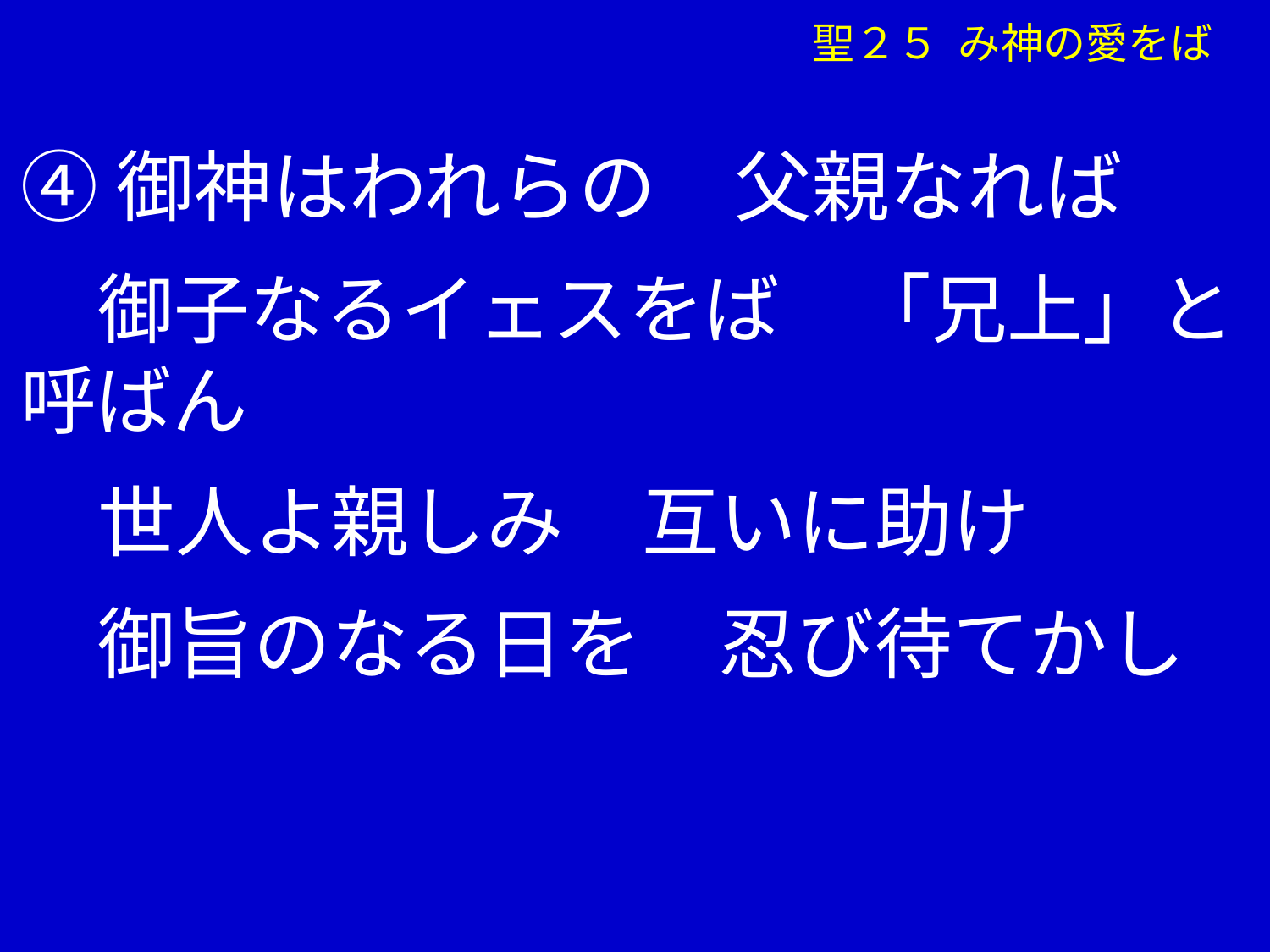

聖２５  み神の愛をば
④御神はわれらの　父親なれば
　御子なるイェスをば　「兄上」と呼ばん
　世人よ親しみ　互いに助け
　御旨のなる日を　忍び待てかし